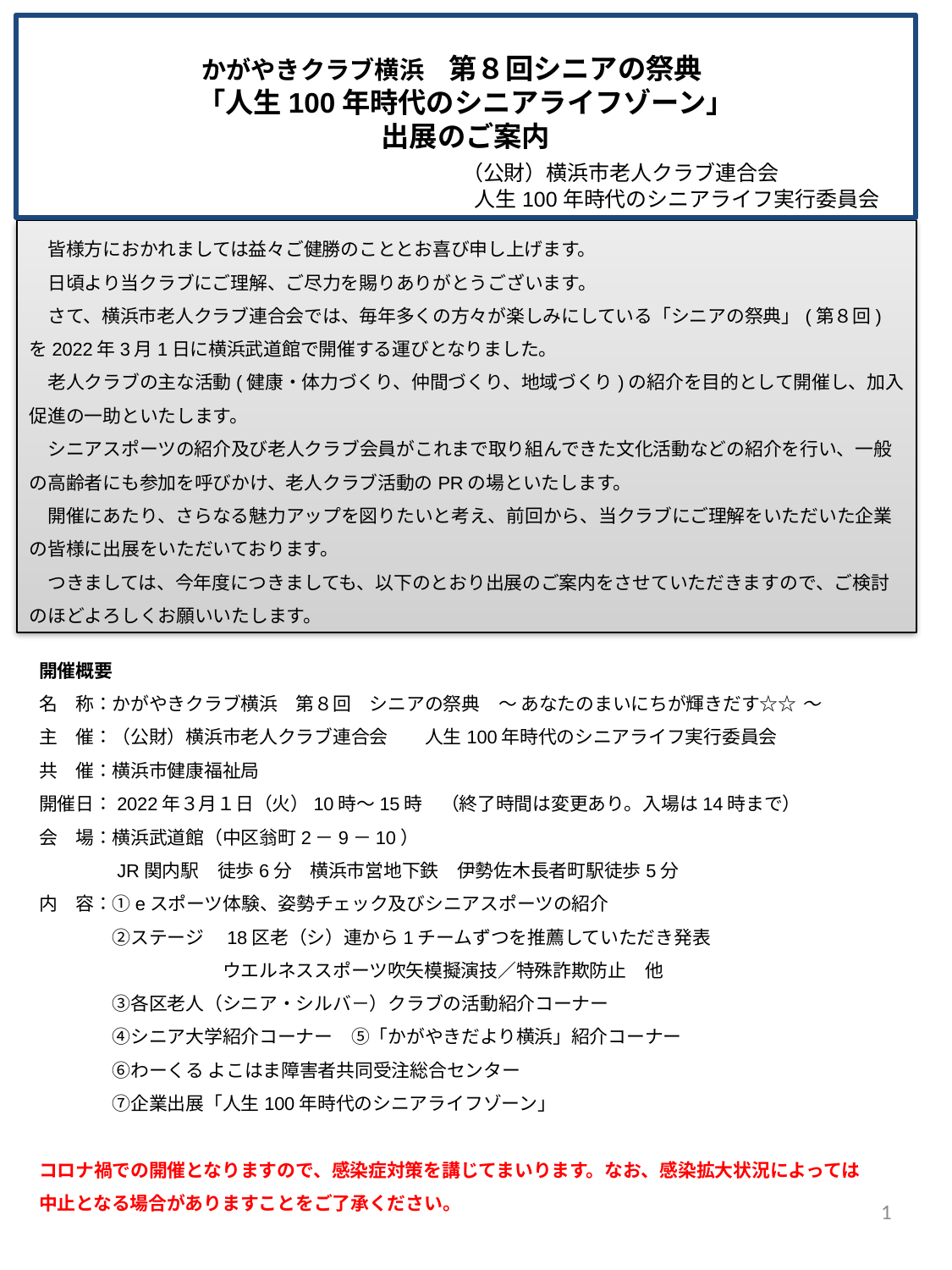

かがやきクラブ横浜　第８回シニアの祭典
「人生100年時代のシニアライフゾーン」
出展のご案内
　　　　　　　　　　　（公財）横浜市老人クラブ連合会
　　　　　　　　　　　　　　　　　　　　人生100年時代のシニアライフ実行委員会
　皆様方におかれましては益々ご健勝のこととお喜び申し上げます。
　日頃より当クラブにご理解、ご尽力を賜りありがとうございます。
　さて、横浜市老人クラブ連合会では、毎年多くの方々が楽しみにしている「シニアの祭典」(第８回)を2022年3月1日に横浜武道館で開催する運びとなりました。
　老人クラブの主な活動(健康・体力づくり、仲間づくり、地域づくり)の紹介を目的として開催し、加入促進の一助といたします。
　シニアスポーツの紹介及び老人クラブ会員がこれまで取り組んできた文化活動などの紹介を行い、一般の高齢者にも参加を呼びかけ、老人クラブ活動のPRの場といたします。
　開催にあたり、さらなる魅力アップを図りたいと考え、前回から、当クラブにご理解をいただいた企業の皆様に出展をいただいております。
　つきましては、今年度につきましても、以下のとおり出展のご案内をさせていただきますので、ご検討のほどよろしくお願いいたします。
開催概要
名　称：かがやきクラブ横浜　第８回　シニアの祭典　～ あなたのまいにちが輝きだす☆☆ ～
主　催：（公財）横浜市老人クラブ連合会　　人生100年時代のシニアライフ実行委員会
共　催：横浜市健康福祉局
開催日：2022年３月１日（火）10時～15時　（終了時間は変更あり。入場は14時まで）
会　場：横浜武道館（中区翁町2－9－10）
　　　　JR関内駅　徒歩6分　横浜市営地下鉄　伊勢佐木長者町駅徒歩5分
内　容：①eスポーツ体験、姿勢チェック及びシニアスポーツの紹介
　　　　②ステージ　18区老（シ）連から1チームずつを推薦していただき発表
　　　　　　　　　　ウエルネススポーツ吹矢模擬演技／特殊詐欺防止　他
　　　　③各区老人（シニア・シルバ－）クラブの活動紹介コーナー
　　　　④シニア大学紹介コーナー　⑤「かがやきだより横浜」紹介コーナー
　　　　⑥わーくる よこはま障害者共同受注総合センター
　　　　⑦企業出展「人生100年時代のシニアライフゾーン」

コロナ禍での開催となりますので、感染症対策を講じてまいります。なお、感染拡大状況によっては
中止となる場合がありますことをご了承ください。
1